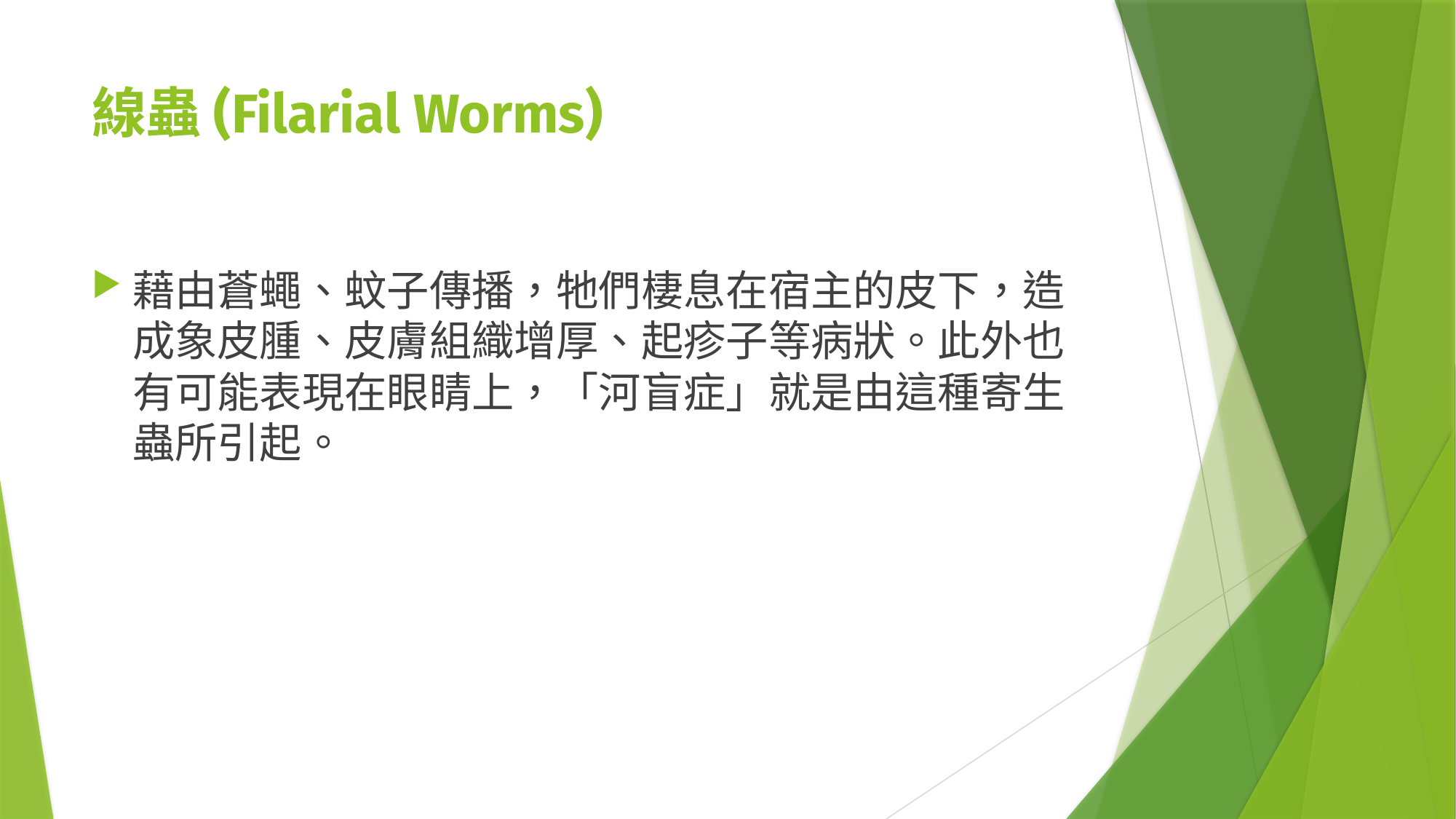

# 線蟲(Filarial Worms)
藉由蒼蠅、蚊子傳播，牠們棲息在宿主的皮下，造成象皮腫、皮膚組織增厚、起疹子等病狀。此外也有可能表現在眼睛上，「河盲症」就是由這種寄生蟲所引起。